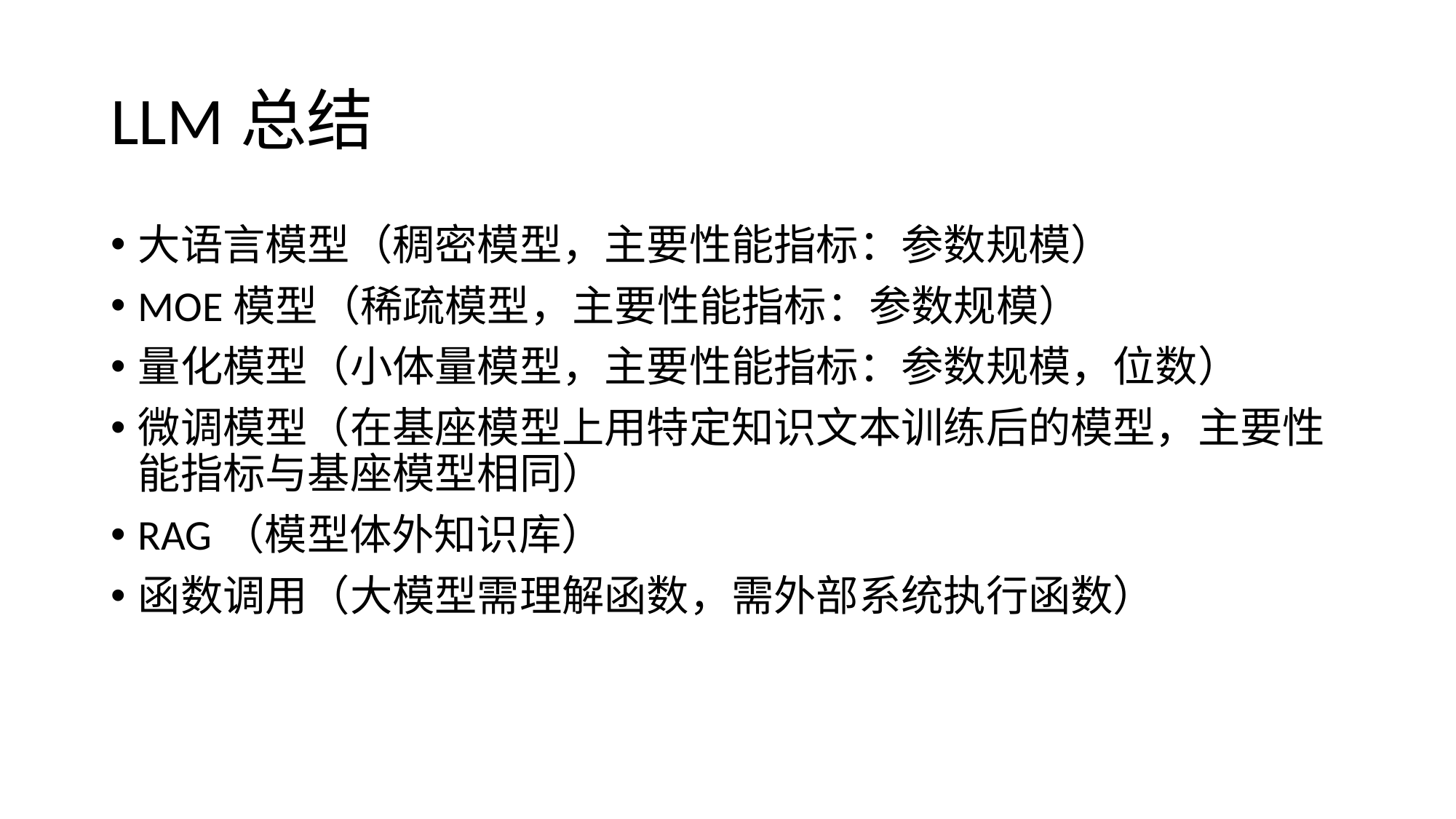

# LLM总结
大语言模型（稠密模型，主要性能指标：参数规模）
MOE模型（稀疏模型，主要性能指标：参数规模）
量化模型（小体量模型，主要性能指标：参数规模，位数）
微调模型（在基座模型上用特定知识文本训练后的模型，主要性能指标与基座模型相同）
RAG（模型体外知识库）
函数调用（大模型需理解函数，需外部系统执行函数）